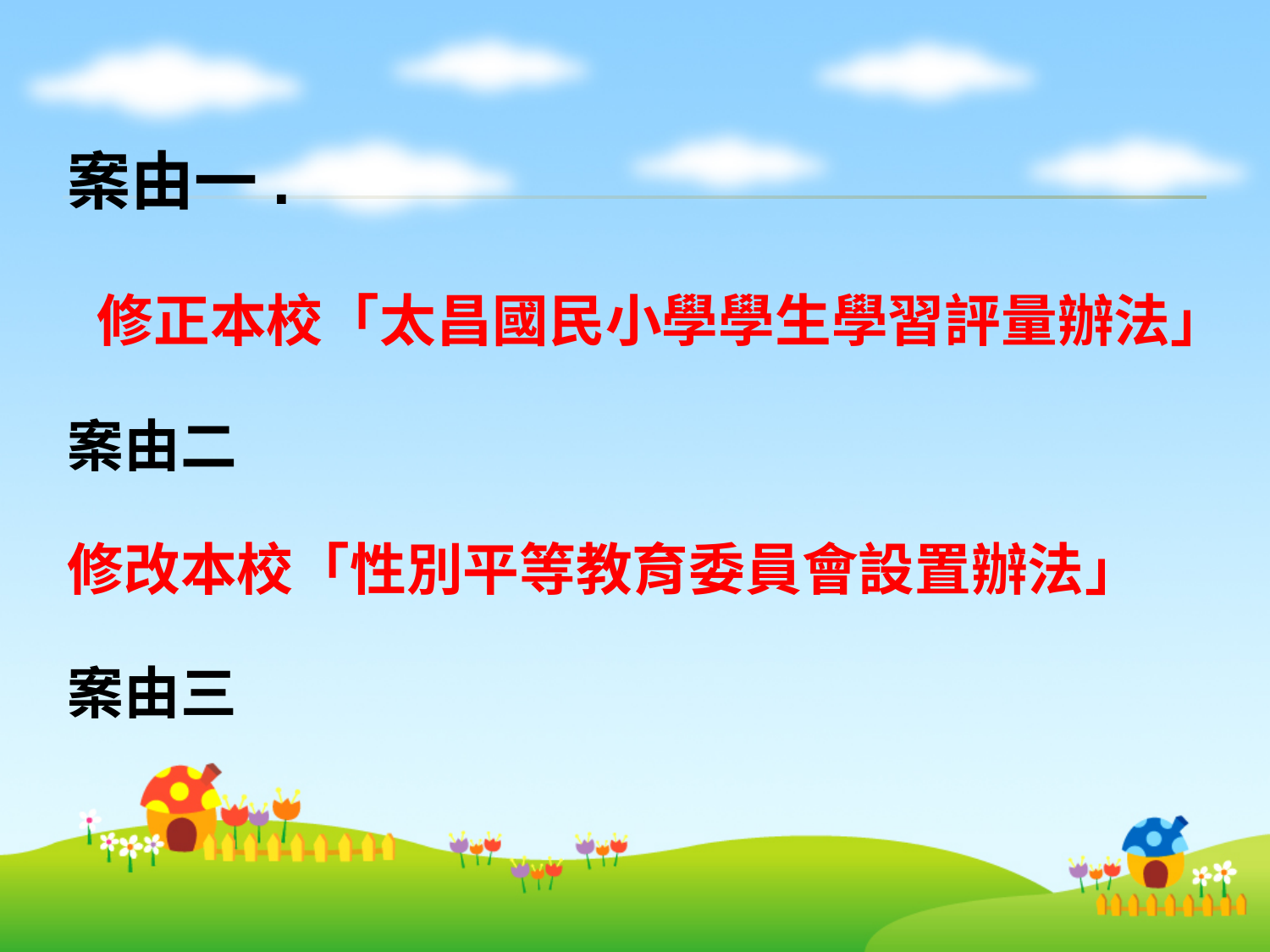

案由一.
 修正本校「太昌國民小學學生學習評量辦法」
案由二
修改本校「性別平等教育委員會設置辦法」
案由三